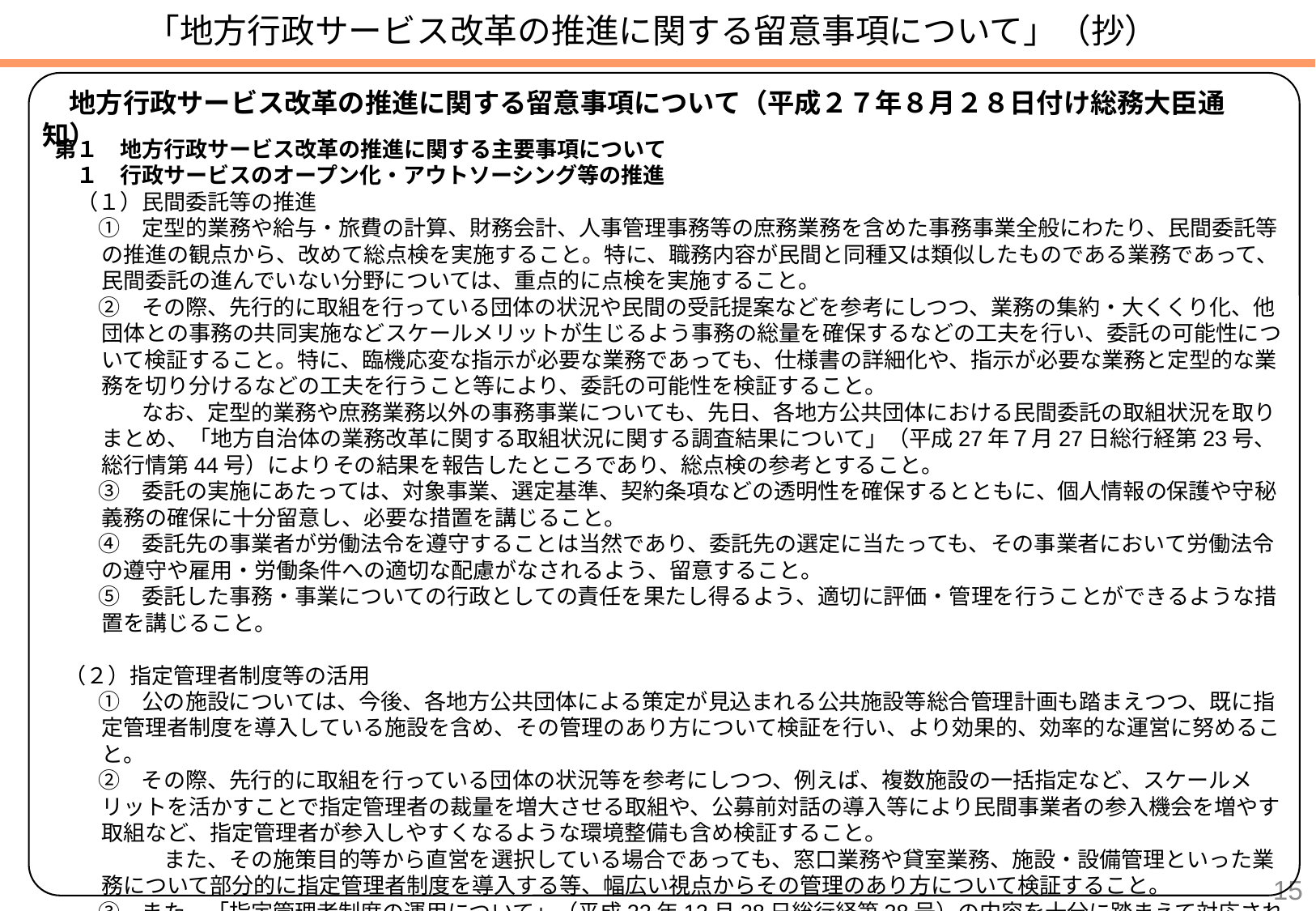

「地方行政サービス改革の推進に関する留意事項について」（抄）

　地方行政サービス改革の推進に関する留意事項について（平成２７年８月２８日付け総務大臣通知）
第１　地方行政サービス改革の推進に関する主要事項について
　１　行政サービスのオープン化・アウトソーシング等の推進
　（１）民間委託等の推進
　　①　定型的業務や給与・旅費の計算、財務会計、人事管理事務等の庶務業務を含めた事務事業全般にわたり、民間委託等の推進の観点から、改めて総点検を実施すること。特に、職務内容が民間と同種又は類似したものである業務であって、民間委託の進んでいない分野については、重点的に点検を実施すること。
　　②　その際、先行的に取組を行っている団体の状況や民間の受託提案などを参考にしつつ、業務の集約・大くくり化、他団体との事務の共同実施などスケールメリットが生じるよう事務の総量を確保するなどの工夫を行い、委託の可能性について検証すること。特に、臨機応変な指示が必要な業務であっても、仕様書の詳細化や、指示が必要な業務と定型的な業務を切り分けるなどの工夫を行うこと等により、委託の可能性を検証すること。
　　　　なお、定型的業務や庶務業務以外の事務事業についても、先日、各地方公共団体における民間委託の取組状況を取りまとめ、「地方自治体の業務改革に関する取組状況に関する調査結果について」（平成27年７月27日総行経第23号、総行情第44号）によりその結果を報告したところであり、総点検の参考とすること。
　　③　委託の実施にあたっては、対象事業、選定基準、契約条項などの透明性を確保するとともに、個人情報の保護や守秘義務の確保に十分留意し、必要な措置を講じること。
　　④　委託先の事業者が労働法令を遵守することは当然であり、委託先の選定に当たっても、その事業者において労働法令の遵守や雇用・労働条件への適切な配慮がなされるよう、留意すること。
　　⑤　委託した事務・事業についての行政としての責任を果たし得るよう、適切に評価・管理を行うことができるような措置を講じること。

　（２）指定管理者制度等の活用
　　①　公の施設については、今後、各地方公共団体による策定が見込まれる公共施設等総合管理計画も踏まえつつ、既に指定管理者制度を導入している施設を含め、その管理のあり方について検証を行い、より効果的、効率的な運営に努めること。
　　②　その際、先行的に取組を行っている団体の状況等を参考にしつつ、例えば、複数施設の一括指定など、スケールメリットを活かすことで指定管理者の裁量を増大させる取組や、公募前対話の導入等により民間事業者の参入機会を増やす取組など、指定管理者が参入しやすくなるような環境整備も含め検証すること。
　　　　　また、その施策目的等から直営を選択している場合であっても、窓口業務や貸室業務、施設・設備管理といった業務について部分的に指定管理者制度を導入する等、幅広い視点からその管理のあり方について検証すること。
　　③　また、「指定管理者制度の運用について」（平成22年12月28日総行経第38号）の内容を十分に踏まえて対応されたいこと。
15